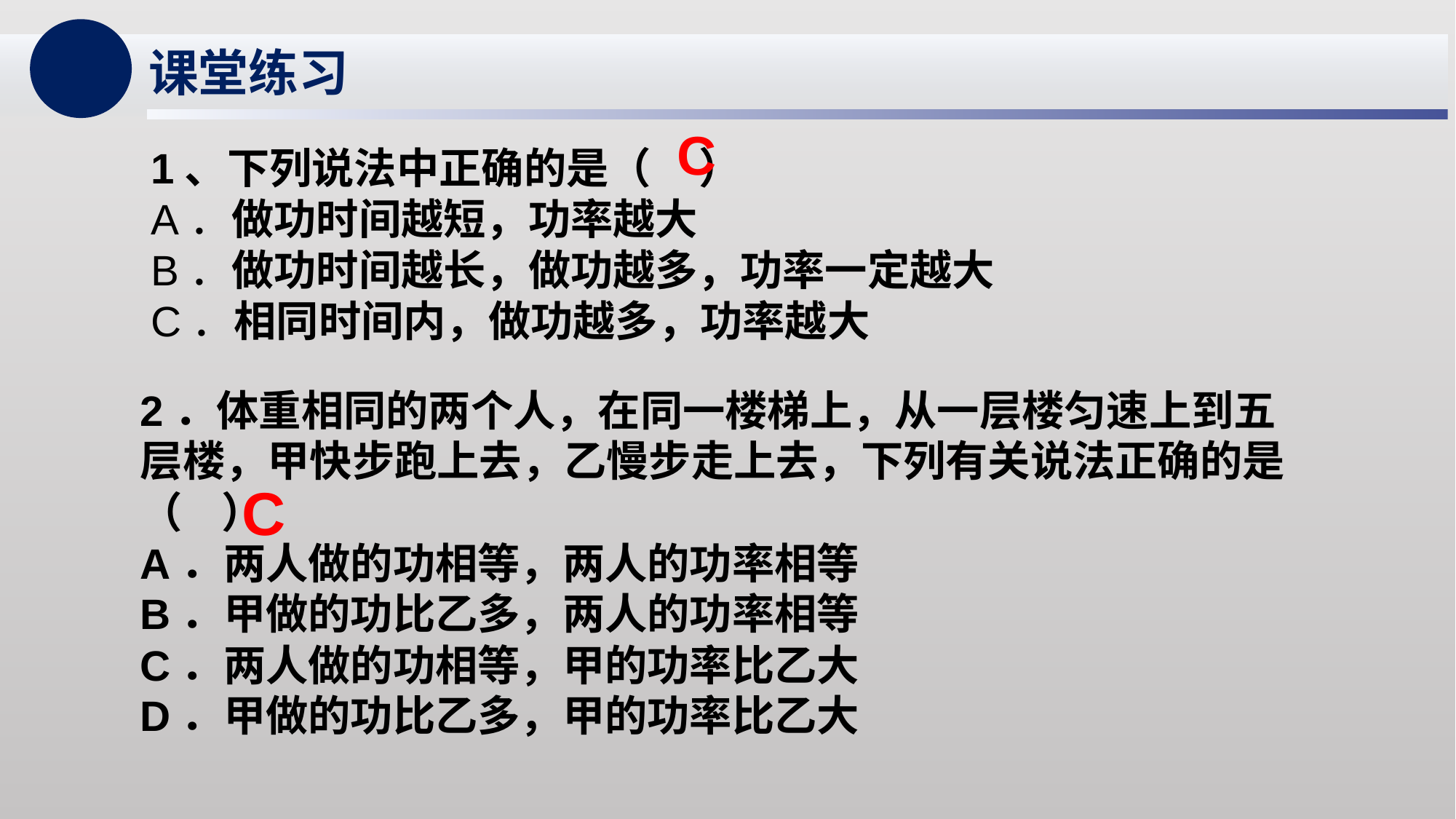

课堂练习

C
1、下列说法中正确的是（     ）
A．做功时间越短，功率越大
B．做功时间越长，做功越多，功率一定越大
C．相同时间内，做功越多，功率越大
2．体重相同的两个人，在同一楼梯上，从一层楼匀速上到五层楼，甲快步跑上去，乙慢步走上去，下列有关说法正确的是（    ）
A．两人做的功相等，两人的功率相等
B．甲做的功比乙多，两人的功率相等
C．两人做的功相等，甲的功率比乙大
D．甲做的功比乙多，甲的功率比乙大
C